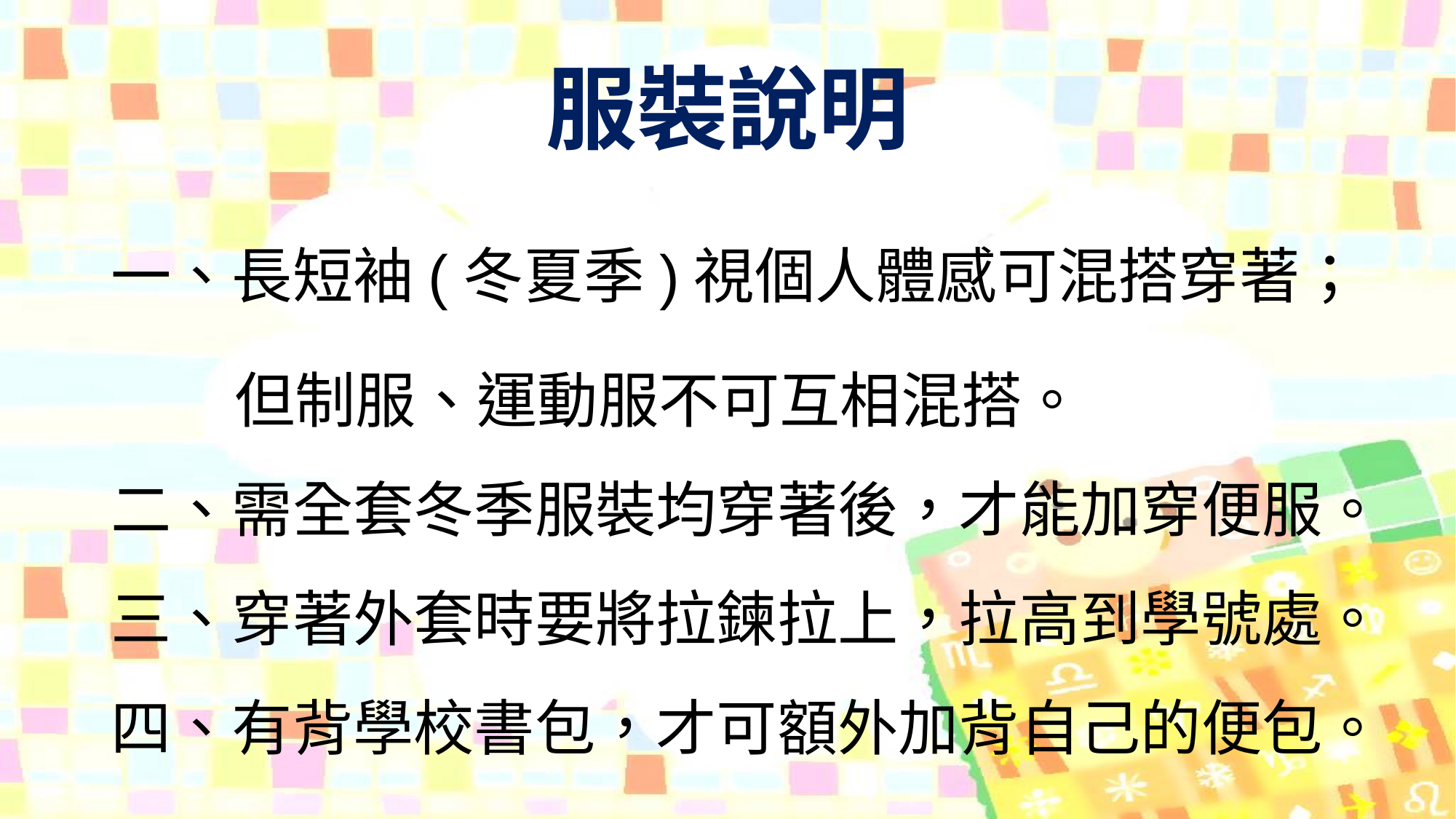

# 服裝說明
一、長短袖(冬夏季)視個人體感可混搭穿著；
        但制服、運動服不可互相混搭。
二、需全套冬季服裝均穿著後，才能加穿便服。
三、穿著外套時要將拉鍊拉上，拉高到學號處。
四、有背學校書包，才可額外加背自己的便包。